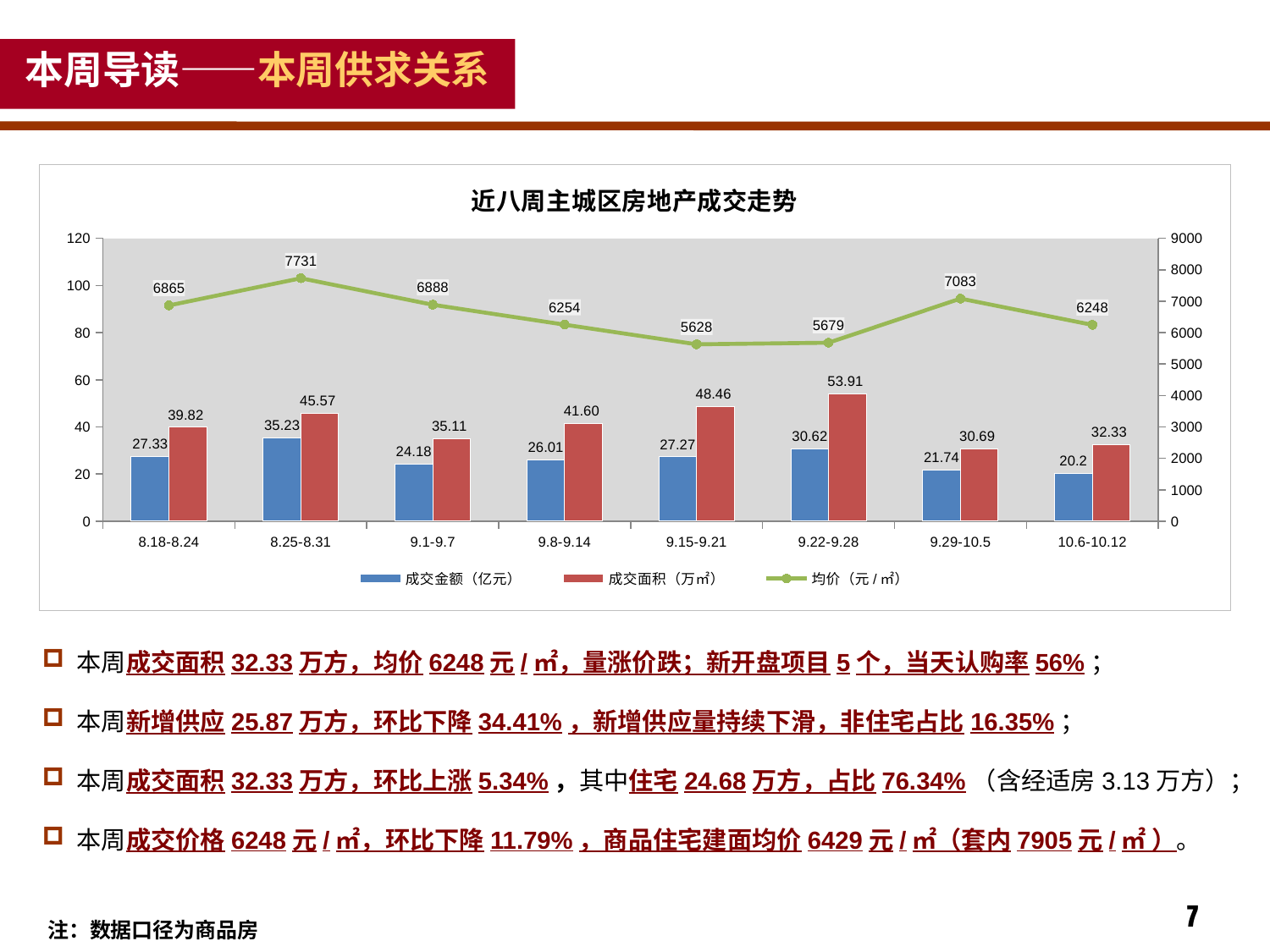

本周导读——本周供求关系

### Chart

| Category | 成交金额（亿元） | 成交面积（万㎡） | 均价（元/㎡） |
|---|---|---|---|
| 8.18-8.24 | 27.33 | 39.82 | 6865.0 |
| 8.25-8.31 | 35.23 | 45.57 | 7731.0 |
| 9.1-9.7 | 24.18 | 35.11 | 6888.0 |
| 9.8-9.14 | 26.01 | 41.6 | 6254.0 |
| 9.15-9.21 | 27.27 | 48.46 | 5628.0 |
| 9.22-9.28 | 30.62 | 53.91 | 5679.0 |
| 9.29-10.5 | 21.74 | 30.69 | 7083.0 |
| 10.6-10.12 | 20.2 | 32.33 | 6248.0 |
 本周成交面积32.33万方，均价6248元/㎡，量涨价跌；新开盘项目5个，当天认购率56%；

 本周新增供应25.87万方，环比下降34.41%，新增供应量持续下滑，非住宅占比16.35%；

 本周成交面积32.33万方，环比上涨5.34%，其中住宅24.68万方，占比76.34%（含经适房3.13万方）；

 本周成交价格6248元/㎡，环比下降11.79%，商品住宅建面均价6429元/㎡（套内7905元/㎡ ）。
7
注：数据口径为商品房